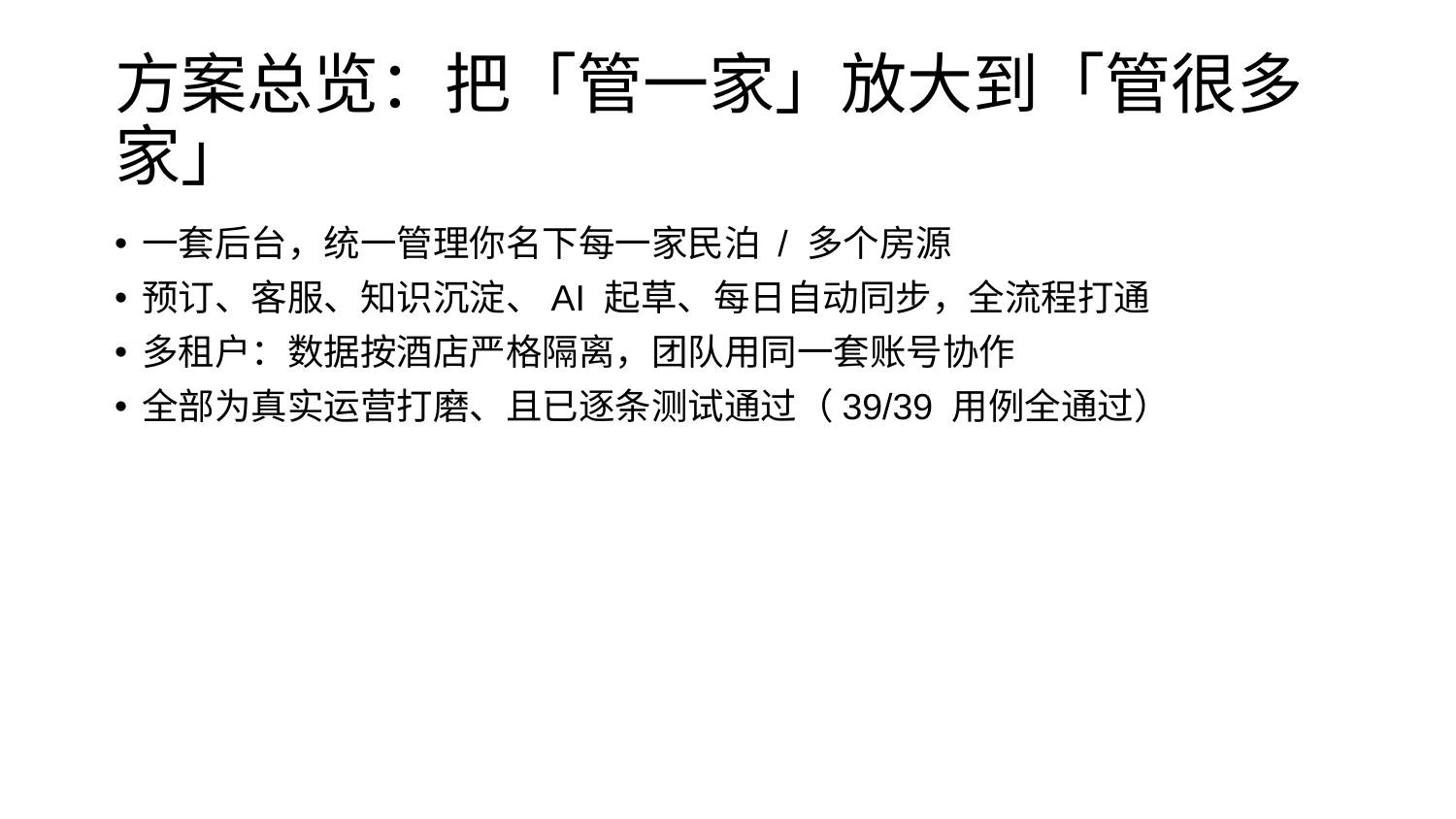

# 方案总览：把「管一家」放大到「管很多家」
一套后台，统一管理你名下每一家民泊 / 多个房源
预订、客服、知识沉淀、AI 起草、每日自动同步，全流程打通
多租户：数据按酒店严格隔离，团队用同一套账号协作
全部为真实运营打磨、且已逐条测试通过（39/39 用例全通过）